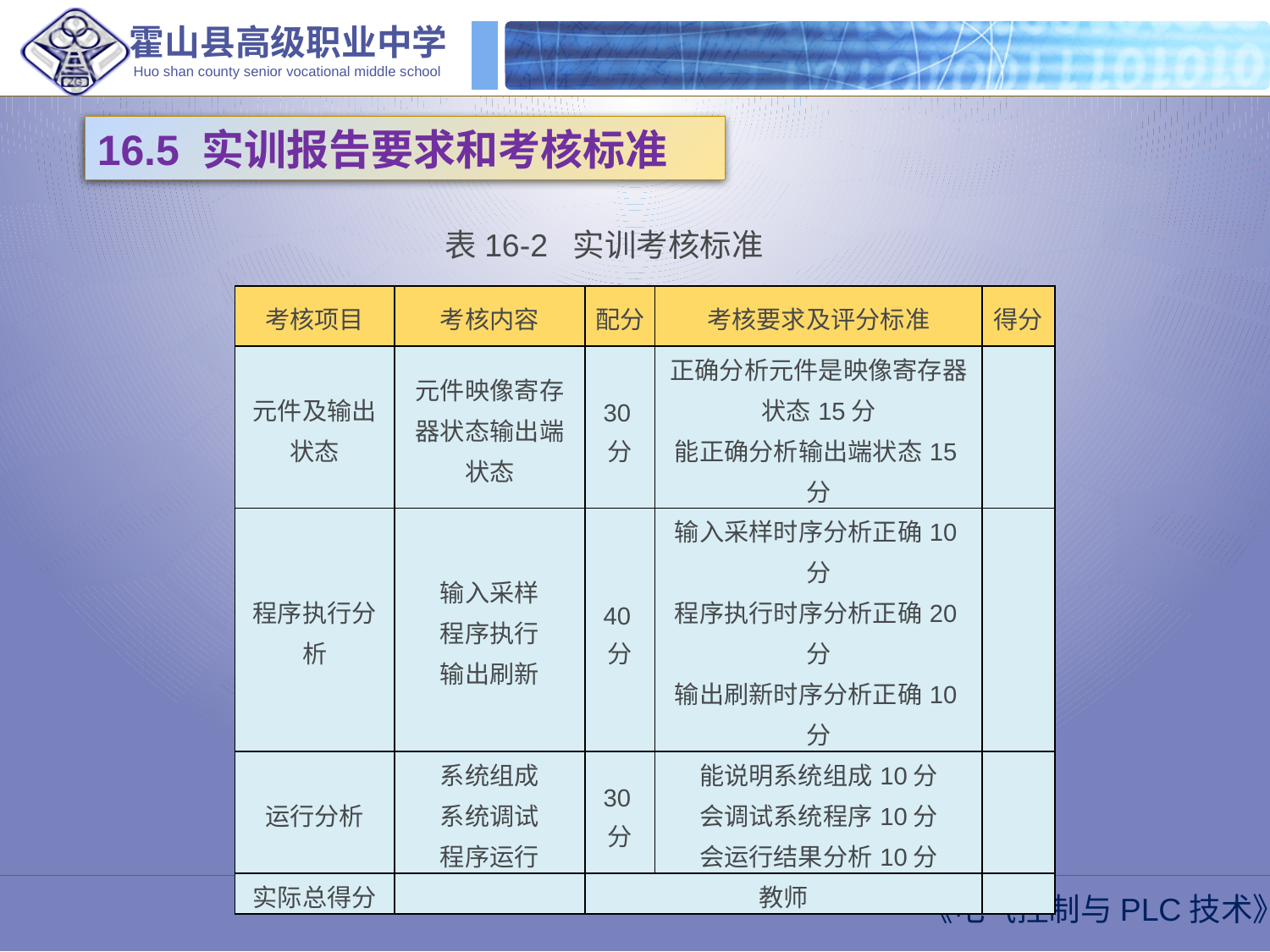

16.5 实训报告要求和考核标准
表16-2  实训考核标准
| 考核项目 | 考核内容 | 配分 | 考核要求及评分标准 | 得分 |
| --- | --- | --- | --- | --- |
| 元件及输出状态 | 元件映像寄存器状态输出端状态 | 30分 | 正确分析元件是映像寄存器状态15分 能正确分析输出端状态15分 |  |
| 程序执行分析 | 输入采样 程序执行 输出刷新 | 40分 | 输入采样时序分析正确10分 程序执行时序分析正确20分 输出刷新时序分析正确10分 |  |
| 运行分析 | 系统组成 系统调试 程序运行 | 30分 | 能说明系统组成10分 会调试系统程序10分 会运行结果分析10分 |  |
| 实际总得分 |  | 教师 |  |  |